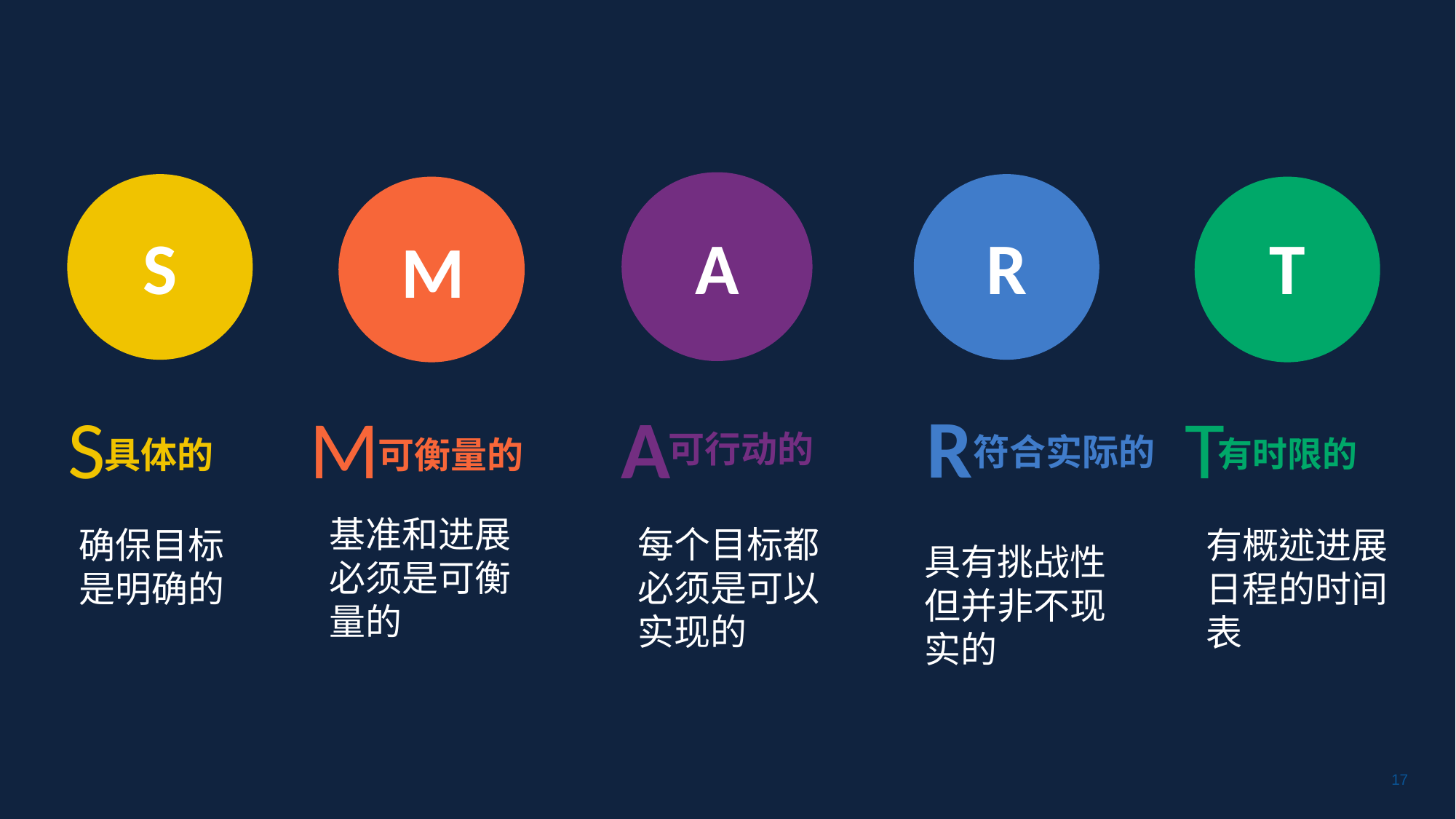

A
A
可行动的
每个目标都必须是可以实现的

S
S
具体的
确保目标是明确的

R
R
符合实际的
具有挑战性但并非不现实的

M
M
可衡量的
基准和进展必须是可衡量的

T
T
有时限的
有概述进展日程的时间表